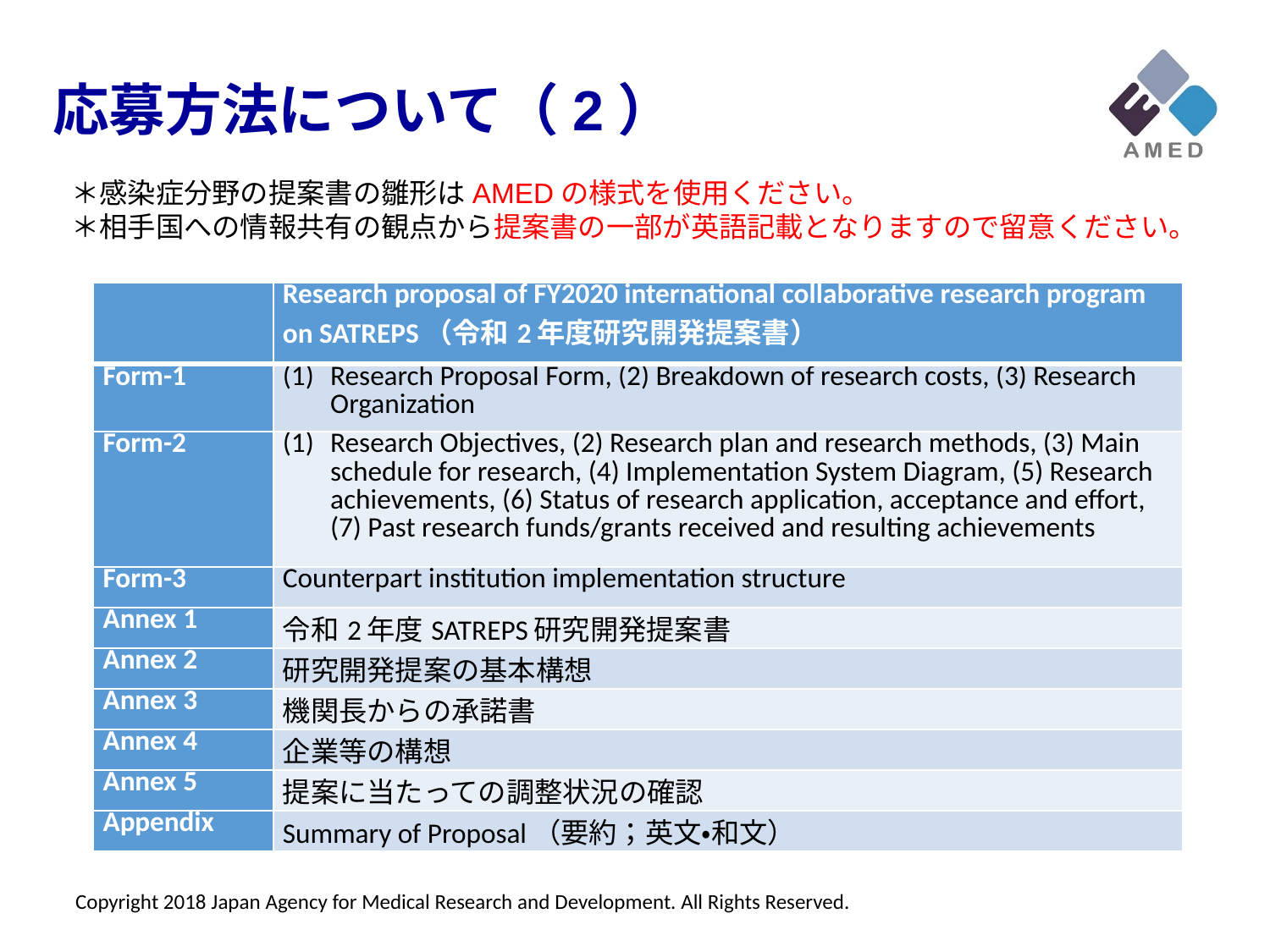

応募方法について（2）
＊感染症分野の提案書の雛形はAMEDの様式を使用ください。
＊相手国への情報共有の観点から提案書の一部が英語記載となりますので留意ください。
|  | Research proposal of FY2020 international collaborative research program on SATREPS（令和2年度研究開発提案書） |
| --- | --- |
| Form-1 | Research Proposal Form, (2) Breakdown of research costs, (3) Research Organization |
| Form-2 | Research Objectives, (2) Research plan and research methods, (3) Main schedule for research, (4) Implementation System Diagram, (5) Research achievements, (6) Status of research application, acceptance and effort, (7) Past research funds/grants received and resulting achievements |
| Form-3 | Counterpart institution implementation structure |
| Annex 1 | 令和2年度SATREPS研究開発提案書 |
| Annex 2 | 研究開発提案の基本構想 |
| Annex 3 | 機関長からの承諾書 |
| Annex 4 | 企業等の構想 |
| Annex 5 | 提案に当たっての調整状況の確認 |
| Appendix | Summary of Proposal（要約；英文・和文） |
Copyright 2018 Japan Agency for Medical Research and Development. All Rights Reserved.